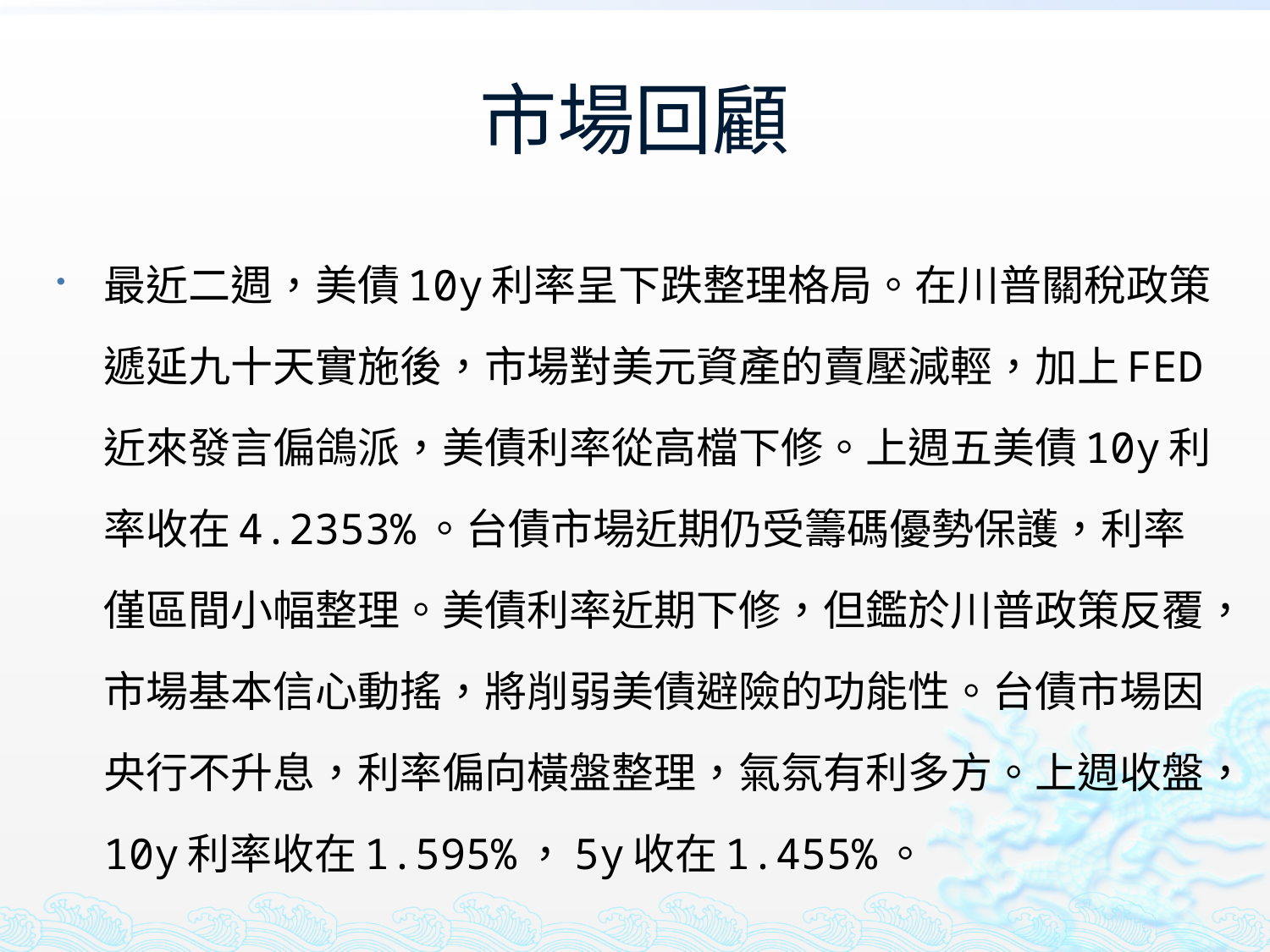

# 市場回顧
最近二週，美債10y利率呈下跌整理格局。在川普關稅政策遞延九十天實施後，市場對美元資產的賣壓減輕，加上FED近來發言偏鴿派，美債利率從高檔下修。上週五美債10y利率收在4.2353%。台債市場近期仍受籌碼優勢保護，利率僅區間小幅整理。美債利率近期下修，但鑑於川普政策反覆，市場基本信心動搖，將削弱美債避險的功能性。台債市場因央行不升息，利率偏向橫盤整理，氣氛有利多方。上週收盤，10y利率收在1.595%，5y收在1.455%。